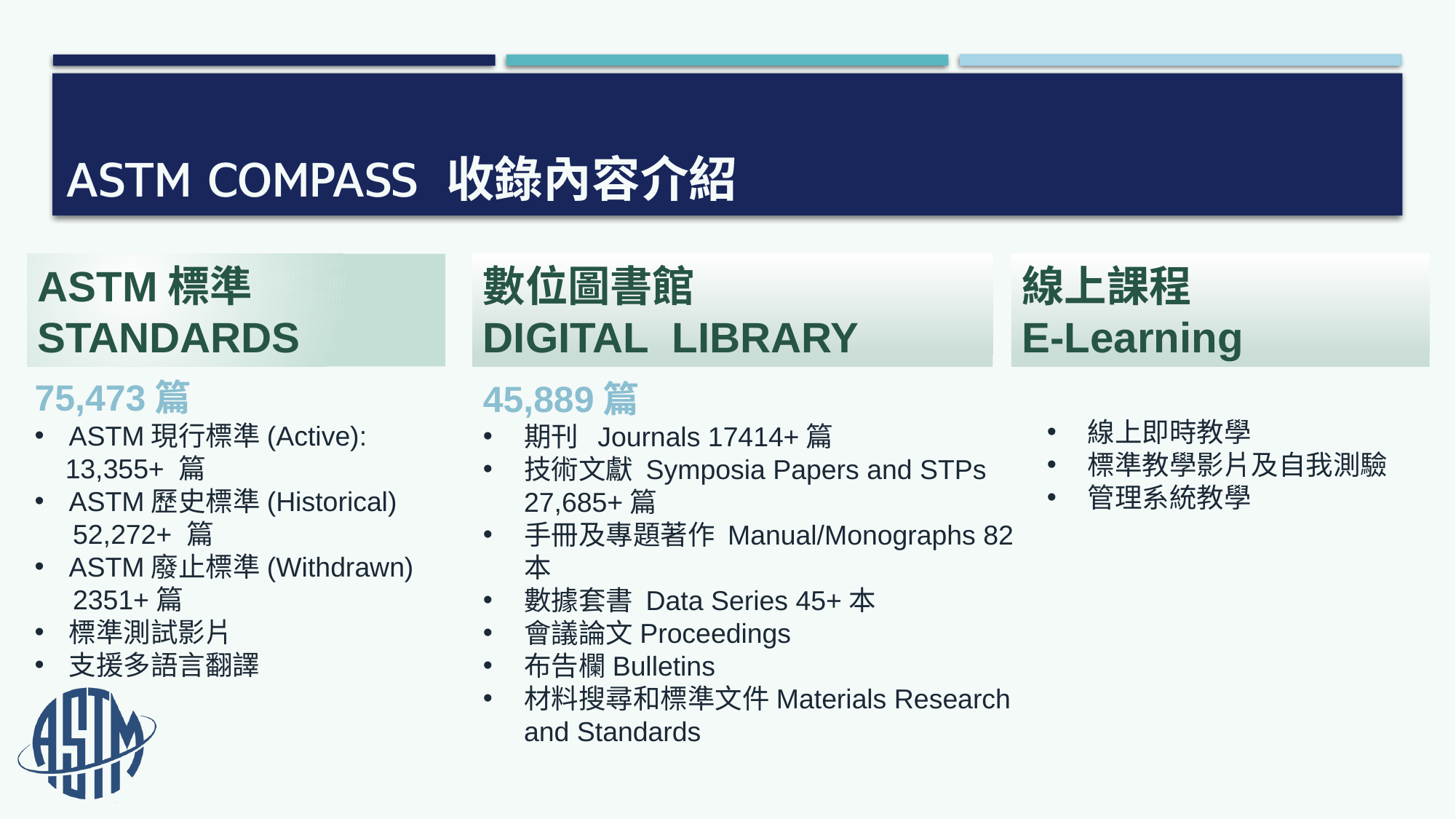

# ASTM COMPASS 收錄內容介紹
ASTM標準
STANDARDS
數位圖書館
DIGITAL  LIBRARY
線上課程
E-Learning
75,473篇
ASTM現行標準(Active):
    13,355+ 篇
ASTM歷史標準(Historical)
     52,272+ 篇
ASTM廢止標準(Withdrawn)
     2351+篇
標準測試影片
支援多語言翻譯
45,889篇
期刊  Journals 17414+篇
技術文獻 Symposia Papers and STPs  27,685+篇
手冊及專題著作 Manual/Monographs 82本
數據套書 Data Series 45+本
會議論文Proceedings
布告欄Bulletins
材料搜尋和標準文件Materials Research and Standards
線上即時教學
標準教學影片及自我測驗
管理系統教學